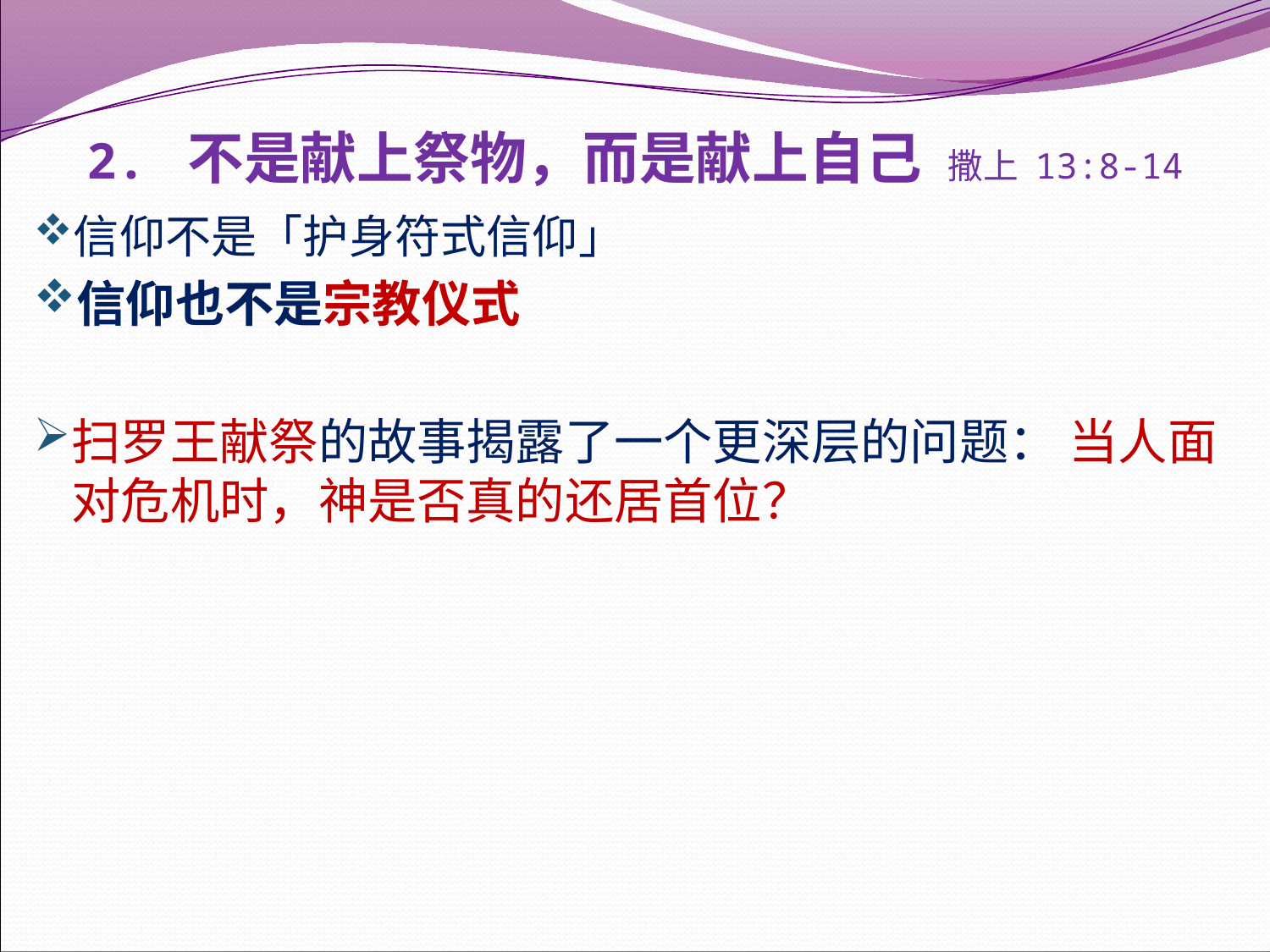

# 2. 不是献上祭物，而是献上自己  撒上 13:8-14
信仰不是「护身符式信仰」
信仰也不是宗教仪式

扫罗王献祭的故事揭露了一个更深层的问题： 当人面对危机时，神是否真的还居首位？